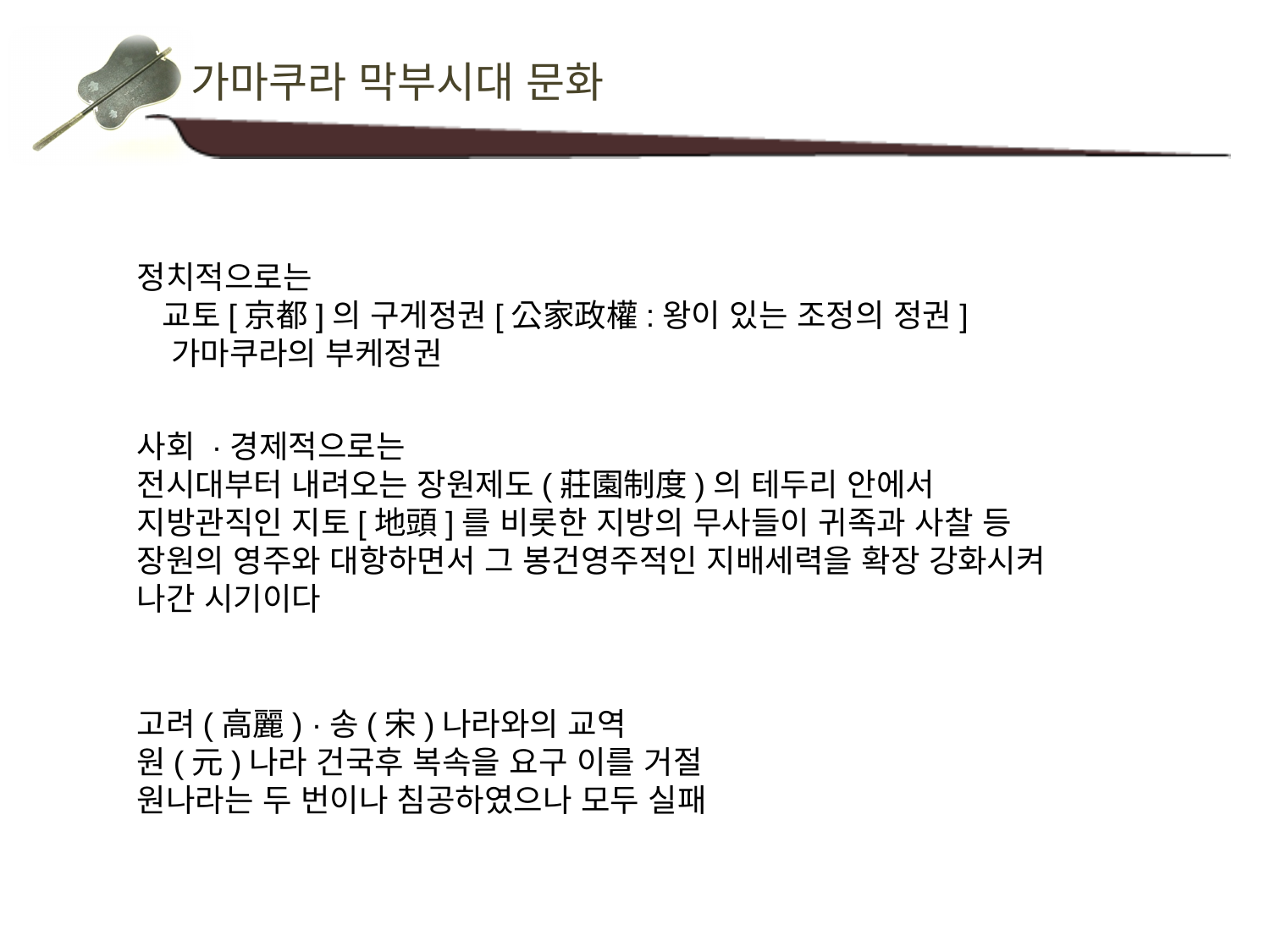

가마쿠라 막부시대 문화
정치적으로는
  교토[京都]의 구게정권[公家政權:왕이 있는 조정의 정권]
   가마쿠라의 부케정권
사회 ·경제적으로는
전시대부터 내려오는 장원제도(莊園制度)의 테두리 안에서 지방관직인 지토[地頭]를 비롯한 지방의 무사들이 귀족과 사찰 등 장원의 영주와 대항하면서 그 봉건영주적인 지배세력을 확장 강화시켜 나간 시기이다
고려(高麗) ·송(宋)나라와의 교역
원(元)나라 건국후 복속을 요구 이를 거절
원나라는 두 번이나 침공하였으나 모두 실패